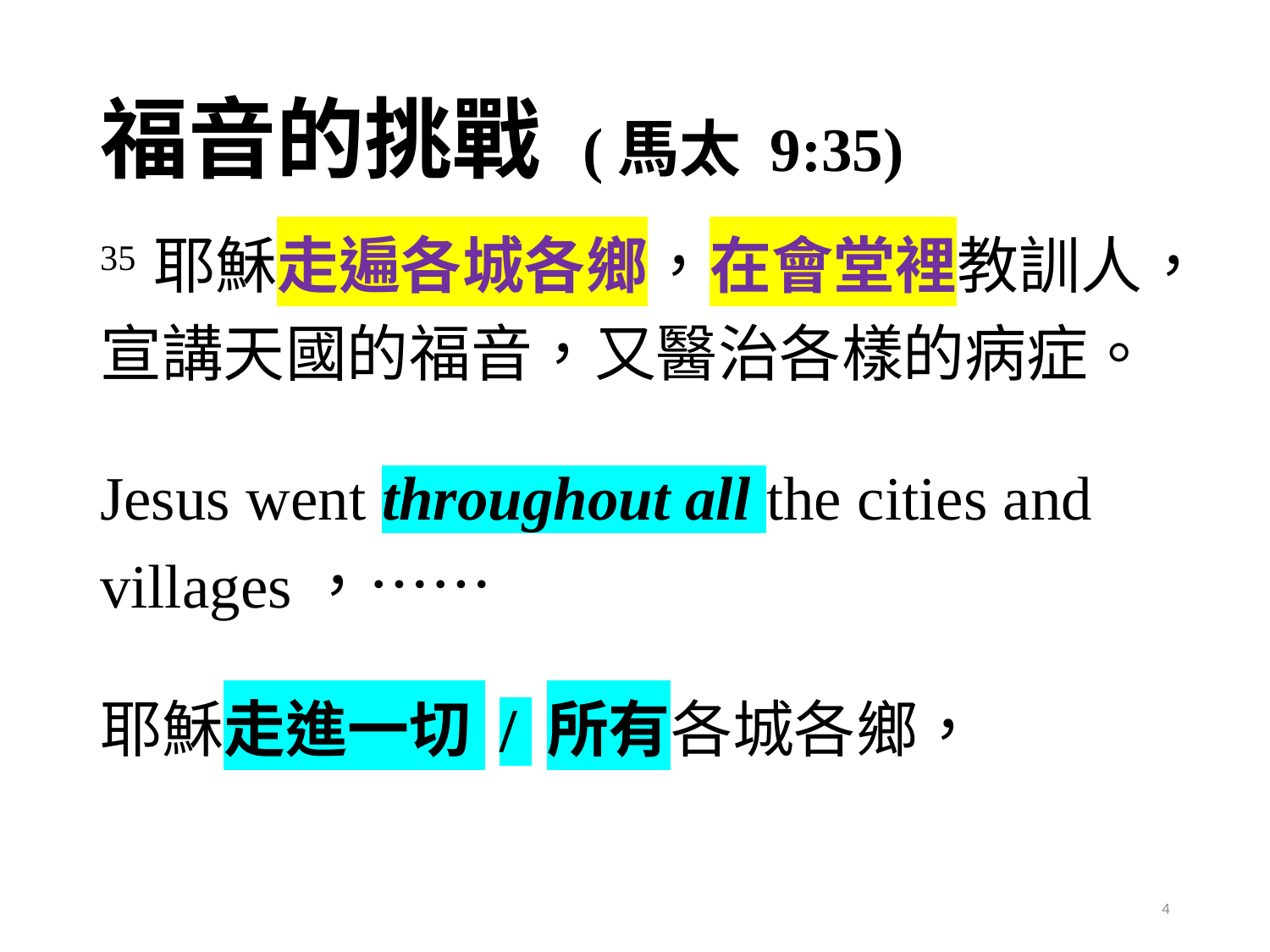

# 福音的挑戰 (馬太 9:35)
35 耶穌走遍各城各鄉，在會堂裡教訓人，宣講天國的福音，又醫治各樣的病症。
Jesus went throughout all the cities and villages，……
耶穌走進一切 / 所有各城各鄉，

4